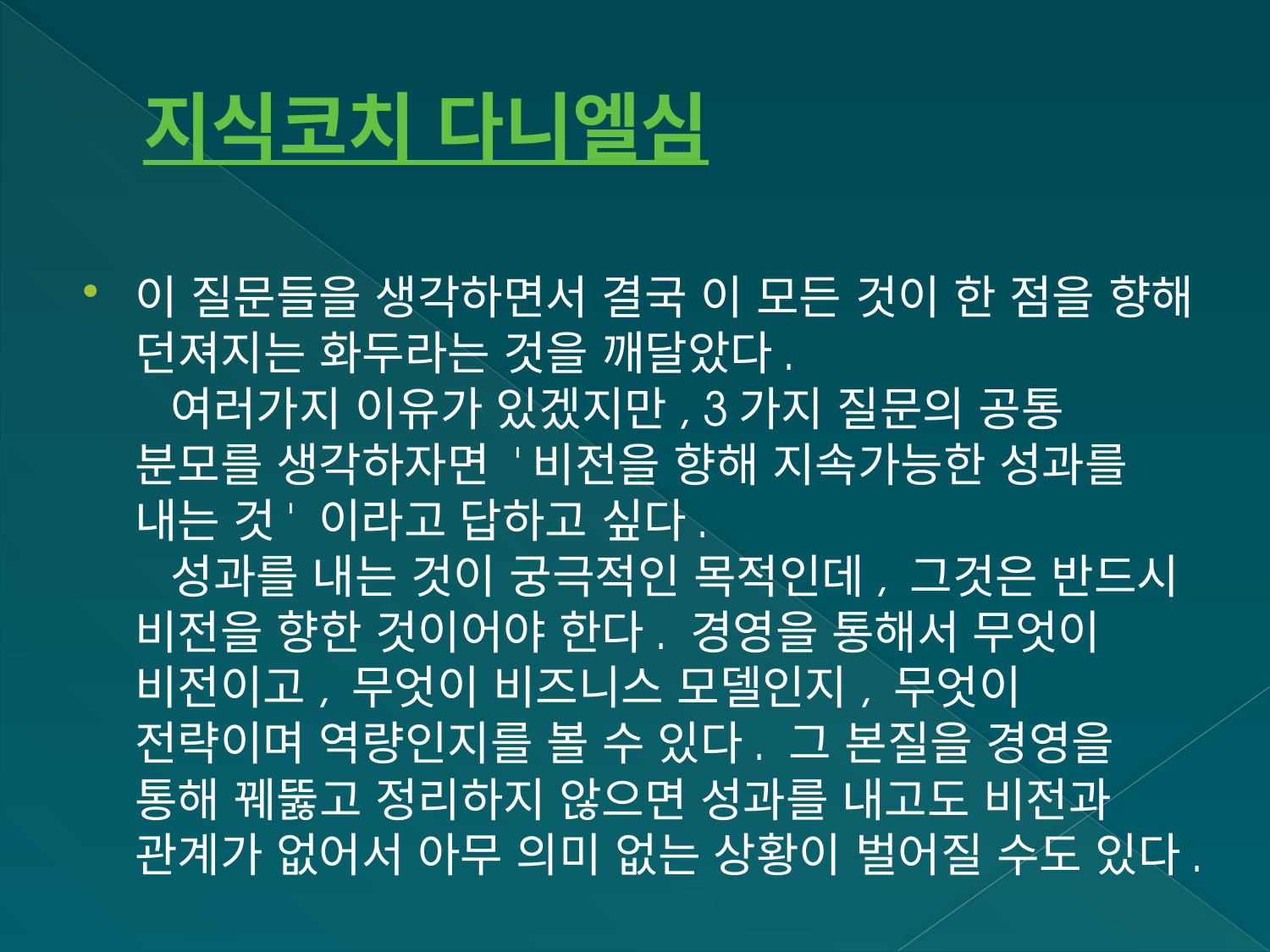

# 지식코치 다니엘심
이 질문들을 생각하면서 결국 이 모든 것이 한 점을 향해 던져지는 화두라는 것을 깨달았다.
  여러가지 이유가 있겠지만, 3가지 질문의 공통 분모를 생각하자면 '비전을 향해 지속가능한 성과를 내는 것' 이라고 답하고 싶다.
  성과를 내는 것이 궁극적인 목적인데, 그것은 반드시 비전을 향한 것이어야 한다. 경영을 통해서 무엇이 비전이고, 무엇이 비즈니스 모델인지, 무엇이 전략이며 역량인지를 볼 수 있다. 그 본질을 경영을 통해 꿰뚫고 정리하지 않으면 성과를 내고도 비전과 관계가 없어서 아무 의미 없는 상황이 벌어질 수도 있다.